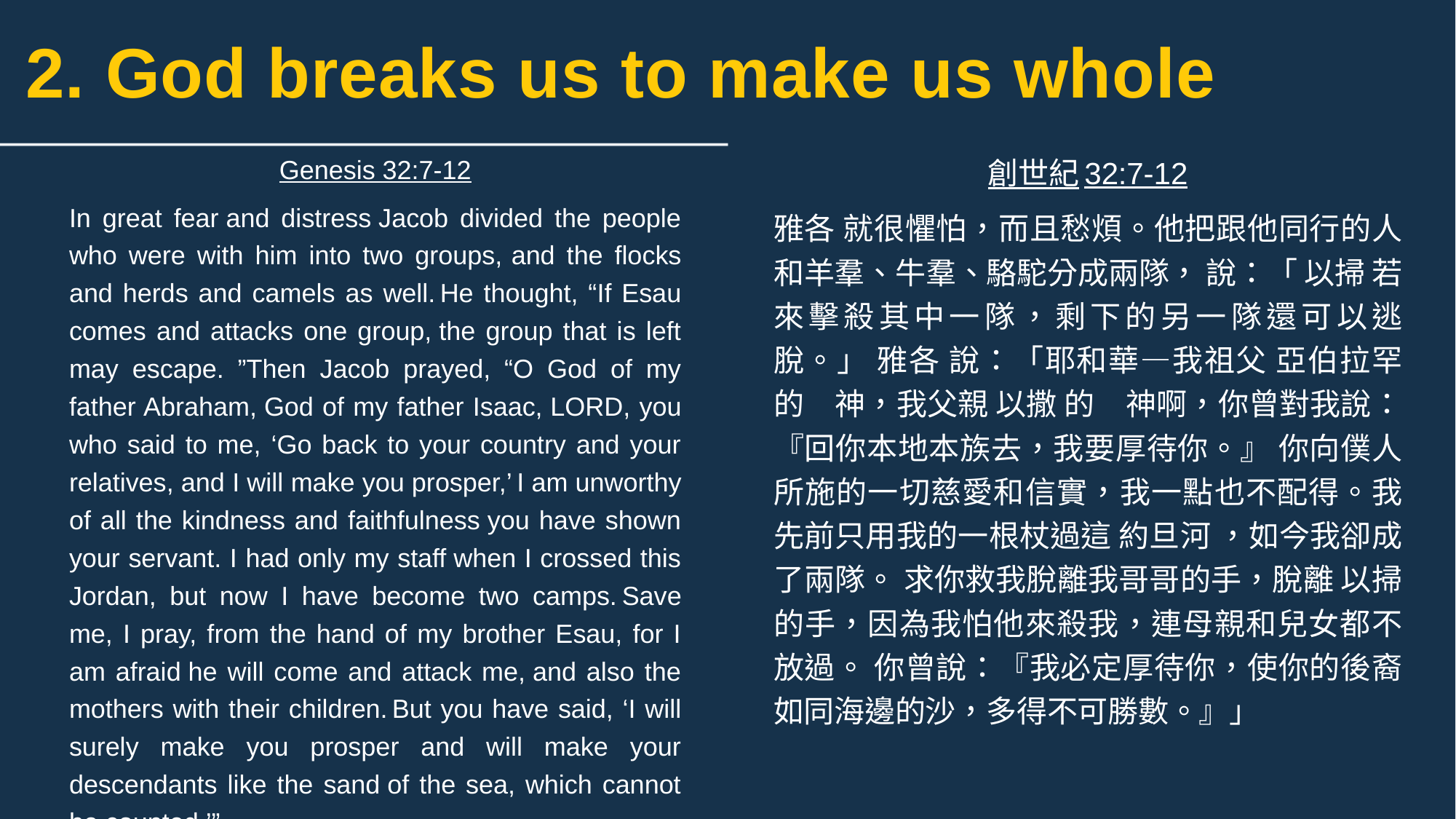

# 2. God breaks us to make us whole
Genesis 32:7-12
In great fear and distress Jacob divided the people who were with him into two groups, and the flocks and herds and camels as well. He thought, “If Esau comes and attacks one group, the group that is left may escape. ”Then Jacob prayed, “O God of my father Abraham, God of my father Isaac, Lord, you who said to me, ‘Go back to your country and your relatives, and I will make you prosper,’ I am unworthy of all the kindness and faithfulness you have shown your servant. I had only my staff when I crossed this Jordan, but now I have become two camps. Save me, I pray, from the hand of my brother Esau, for I am afraid he will come and attack me, and also the mothers with their children. But you have said, ‘I will surely make you prosper and will make your descendants like the sand of the sea, which cannot be counted.’”

創世紀32:7-12
雅各 就很懼怕，而且愁煩。他把跟他同行的人和羊羣、牛羣、駱駝分成兩隊， 說：「 以掃 若來擊殺其中一隊，剩下的另一隊還可以逃脫。」 雅各 說：「耶和華—我祖父 亞伯拉罕 的　神，我父親 以撒 的　神啊，你曾對我說：『回你本地本族去，我要厚待你。』 你向僕人所施的一切慈愛和信實，我一點也不配得。我先前只用我的一根杖過這 約旦河 ，如今我卻成了兩隊。 求你救我脫離我哥哥的手，脫離 以掃 的手，因為我怕他來殺我，連母親和兒女都不放過。 你曾說：『我必定厚待你，使你的後裔如同海邊的沙，多得不可勝數。』」